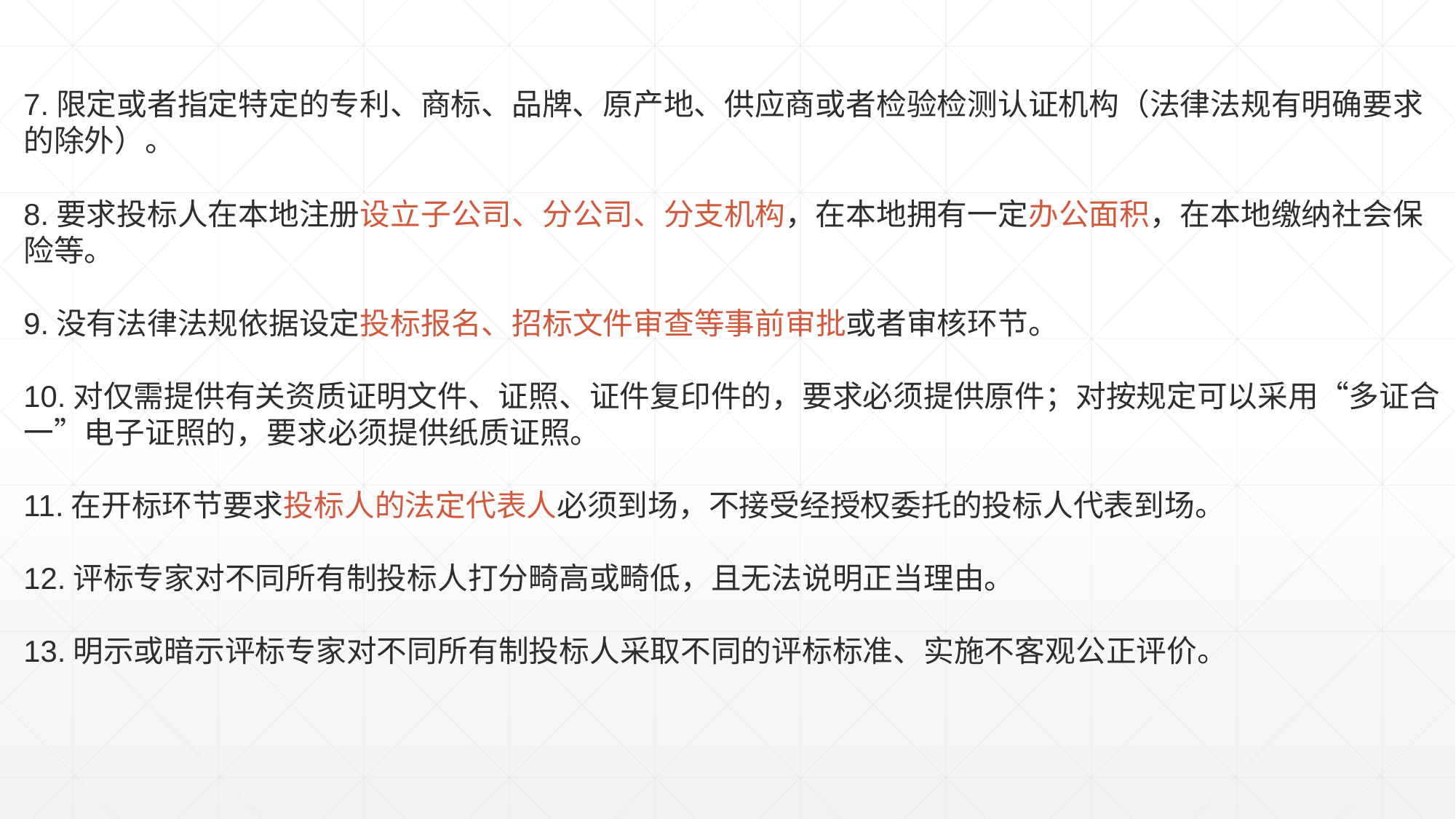

7.限定或者指定特定的专利、商标、品牌、原产地、供应商或者检验检测认证机构（法律法规有明确要求的除外）。

8.要求投标人在本地注册设立子公司、分公司、分支机构，在本地拥有一定办公面积，在本地缴纳社会保险等。

9.没有法律法规依据设定投标报名、招标文件审查等事前审批或者审核环节。

10.对仅需提供有关资质证明文件、证照、证件复印件的，要求必须提供原件；对按规定可以采用“多证合一”电子证照的，要求必须提供纸质证照。

11.在开标环节要求投标人的法定代表人必须到场，不接受经授权委托的投标人代表到场。

12.评标专家对不同所有制投标人打分畸高或畸低，且无法说明正当理由。

13.明示或暗示评标专家对不同所有制投标人采取不同的评标标准、实施不客观公正评价。